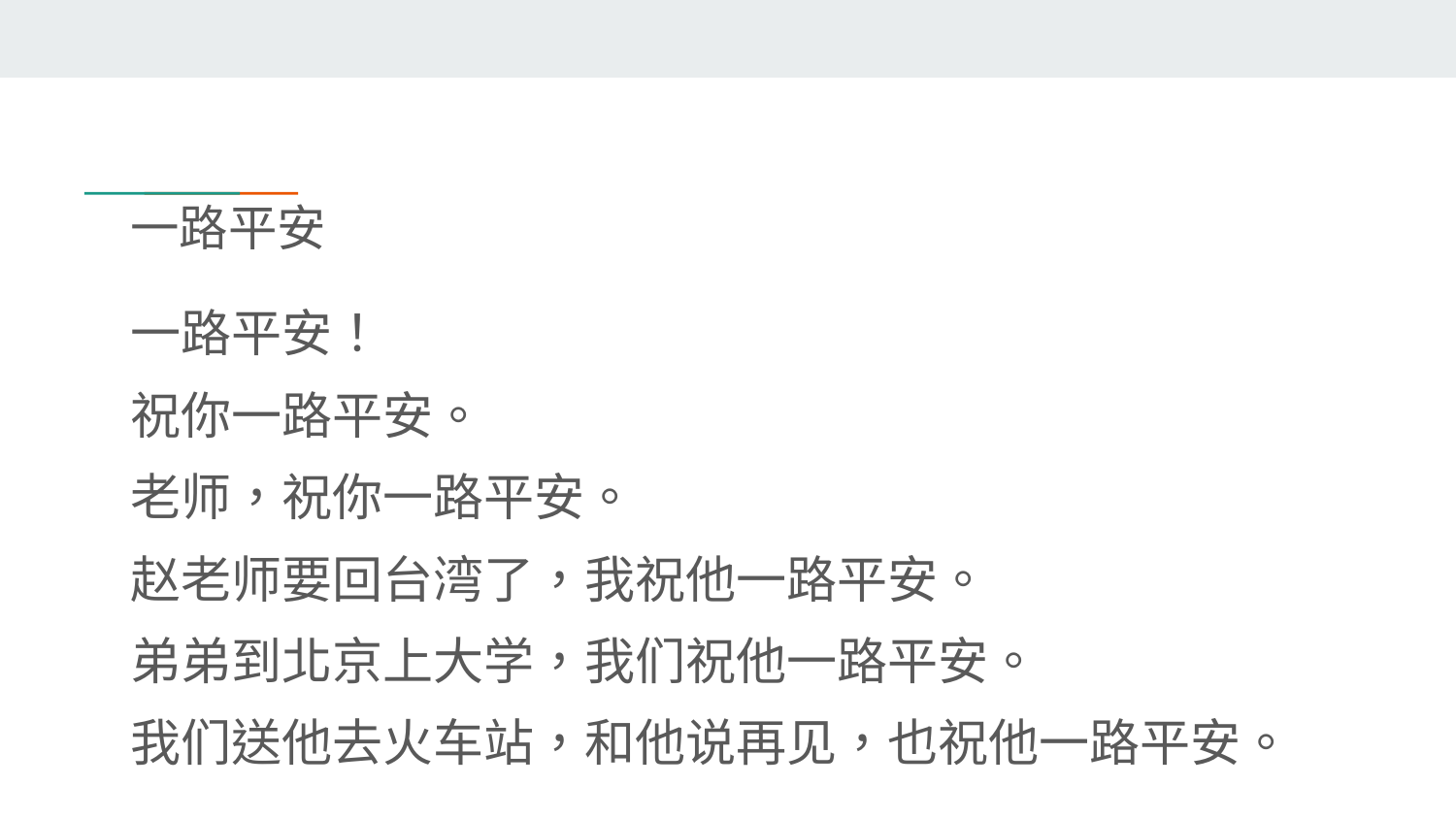

# 一路平安

一路平安！
祝你一路平安。
老师，祝你一路平安。
赵老师要回台湾了，我祝他一路平安。
弟弟到北京上大学，我们祝他一路平安。
我们送他去火车站，和他说再见，也祝他一路平安。